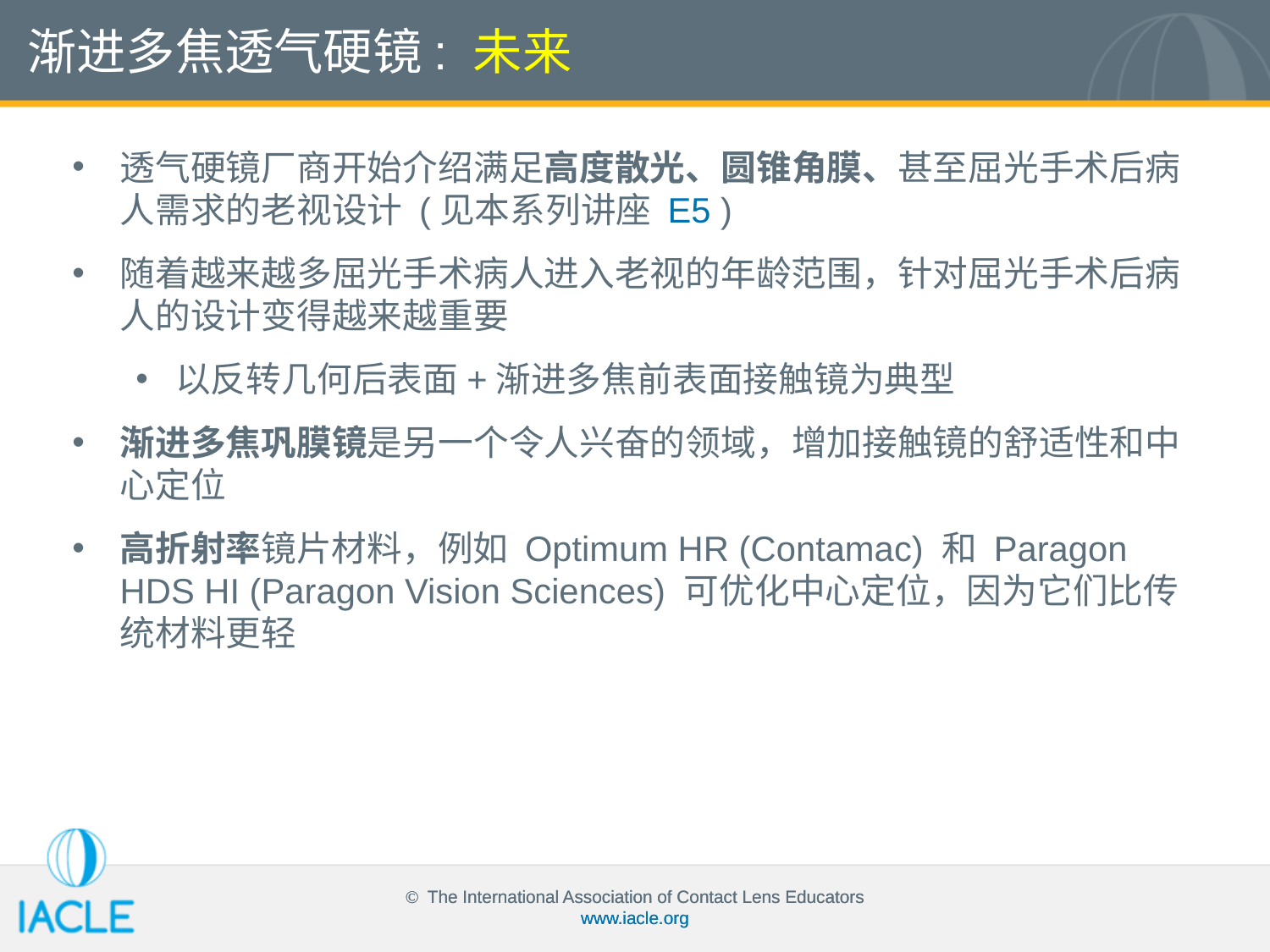

渐进多焦透气硬镜: 未来
透气硬镜厂商开始介绍满足高度散光、圆锥角膜、甚至屈光手术后病人需求的老视设计 (见本系列讲座 E5 )
随着越来越多屈光手术病人进入老视的年龄范围，针对屈光手术后病人的设计变得越来越重要
以反转几何后表面+渐进多焦前表面接触镜为典型
渐进多焦巩膜镜是另一个令人兴奋的领域，增加接触镜的舒适性和中心定位
高折射率镜片材料，例如 Optimum HR (Contamac) 和 Paragon HDS HI (Paragon Vision Sciences) 可优化中心定位，因为它们比传统材料更轻